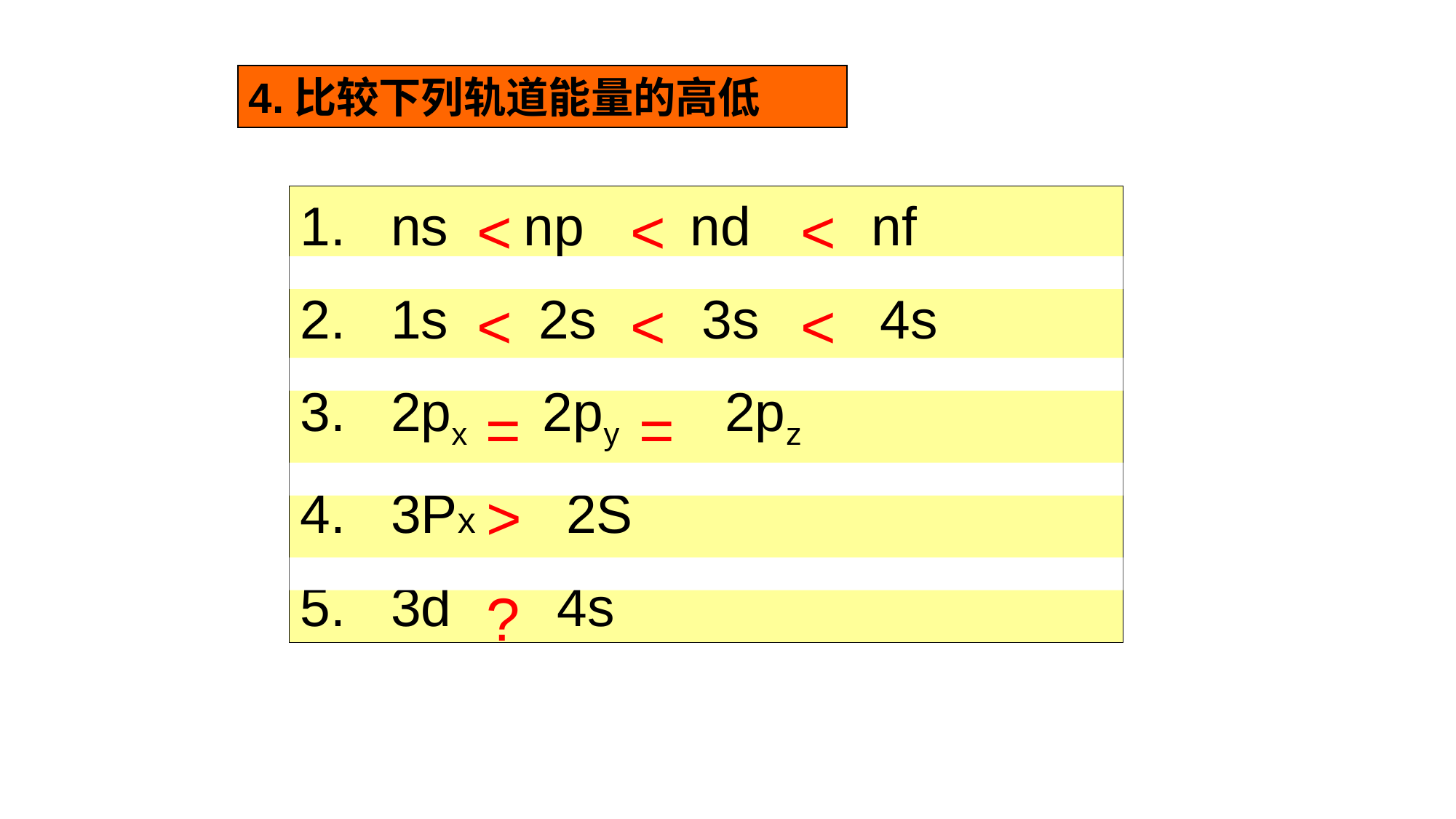

4.比较下列轨道能量的高低

1.   ns     np       nd        nf
2.   1s      2s       3s        4s
   2px     2py       2pz
   3Px      2S
   3d       4s
<       <        <

<       <        <

=       =

>

?